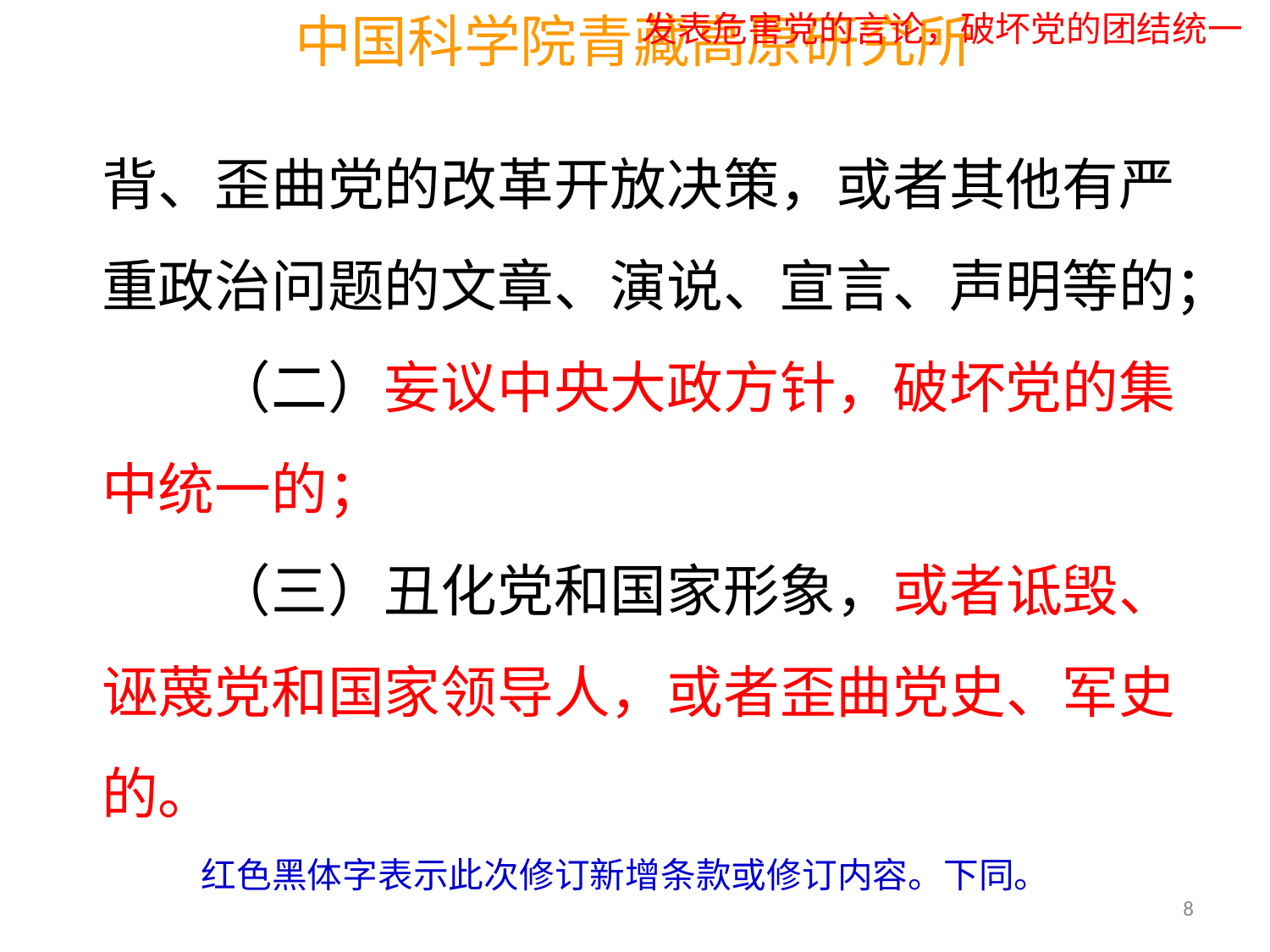

发表危害党的言论，破坏党的团结统一
背、歪曲党的改革开放决策，或者其他有严重政治问题的文章、演说、宣言、声明等的；
　　（二）妄议中央大政方针，破坏党的集中统一的；
　　（三）丑化党和国家形象，或者诋毁、诬蔑党和国家领导人，或者歪曲党史、军史的。
    红色黑体字表示此次修订新增条款或修订内容。下同。
8